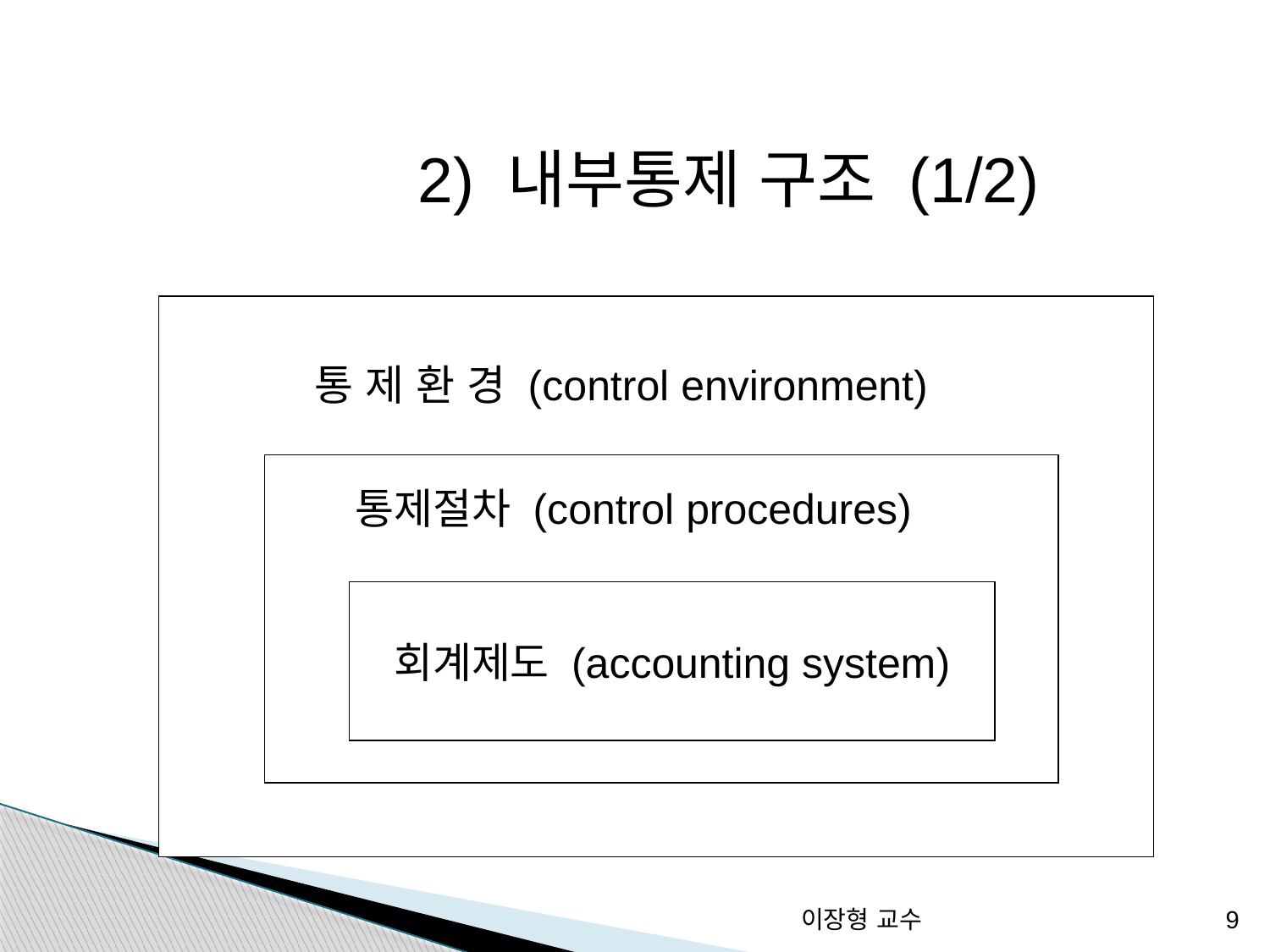

2) 내부통제 구조 (1/2)

통 제 환 경 (control environment)

통제절차 (control procedures)
회계제도 (accounting system)
이장형 교수
9